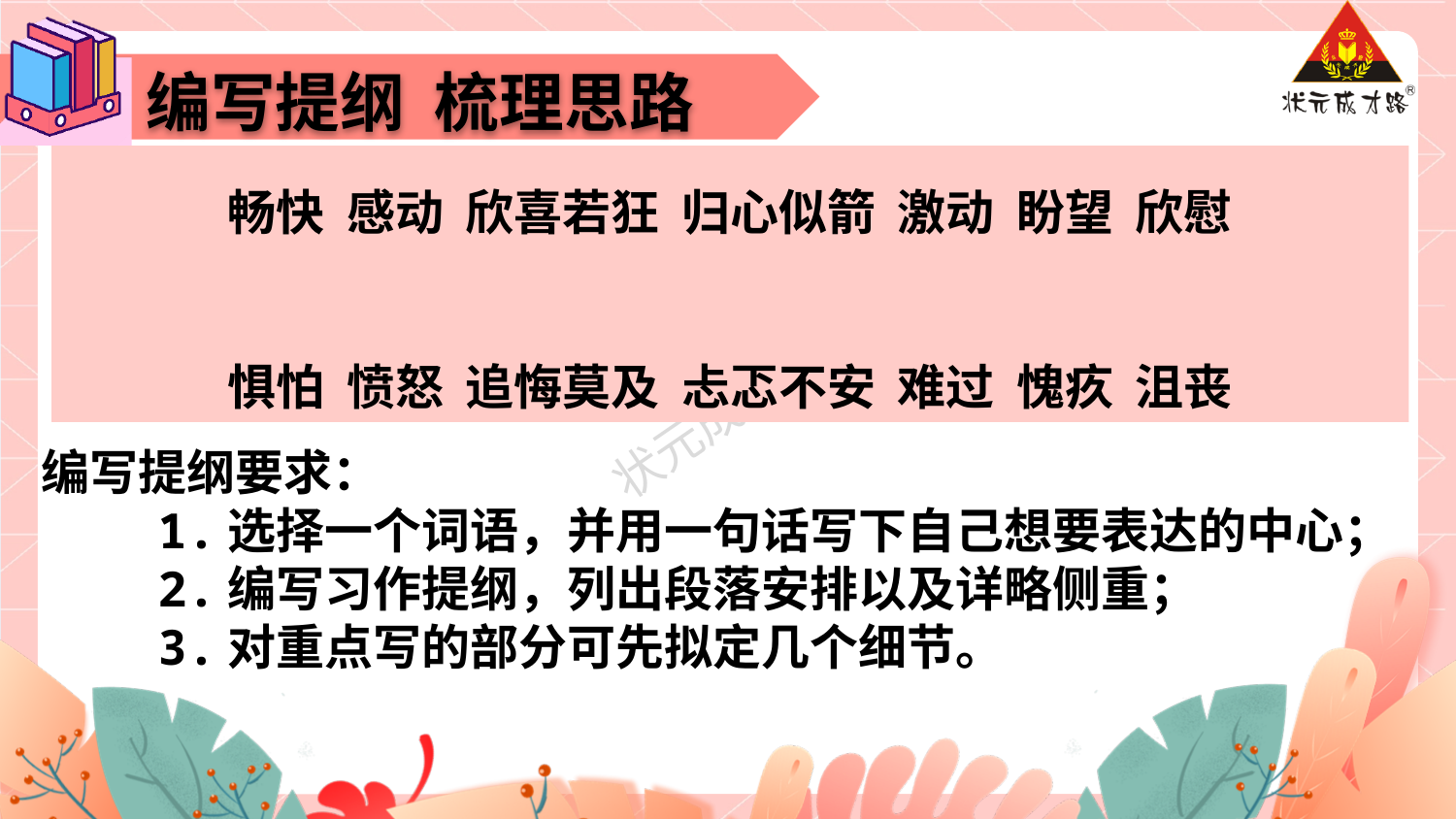

编写提纲  梳理思路
畅快  感动  欣喜若狂  归心似箭  激动  盼望  欣慰

惧怕  愤怒  追悔莫及  忐忑不安  难过  愧疚  沮丧
编写提纲要求：
    1.选择一个词语，并用一句话写下自己想要表达的中心；
    2.编写习作提纲，列出段落安排以及详略侧重；
    3.对重点写的部分可先拟定几个细节。